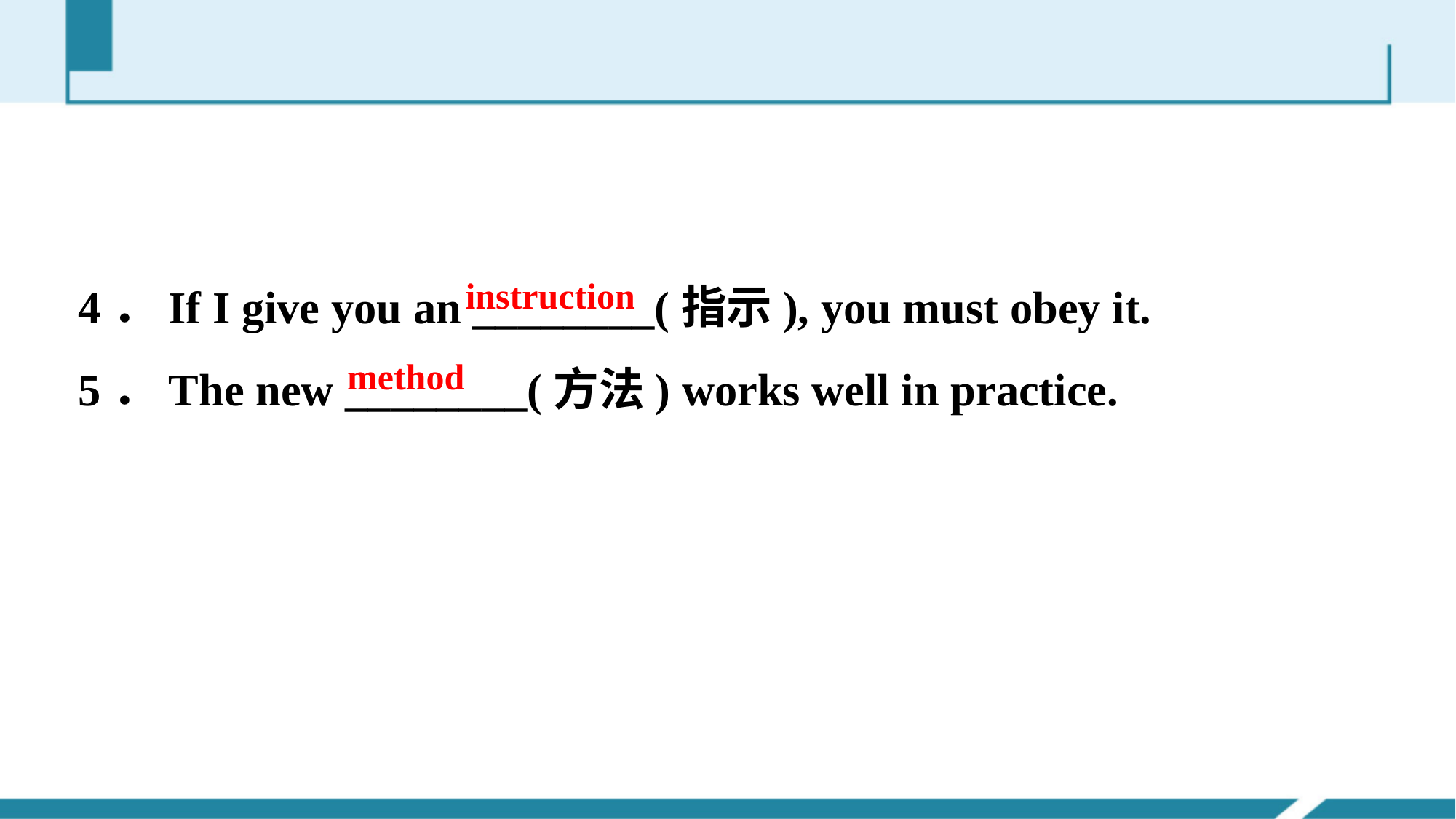

4．If I give you an ________(指示), you must obey it.
5．The new ________(方法) works well in practice.
instruction
method